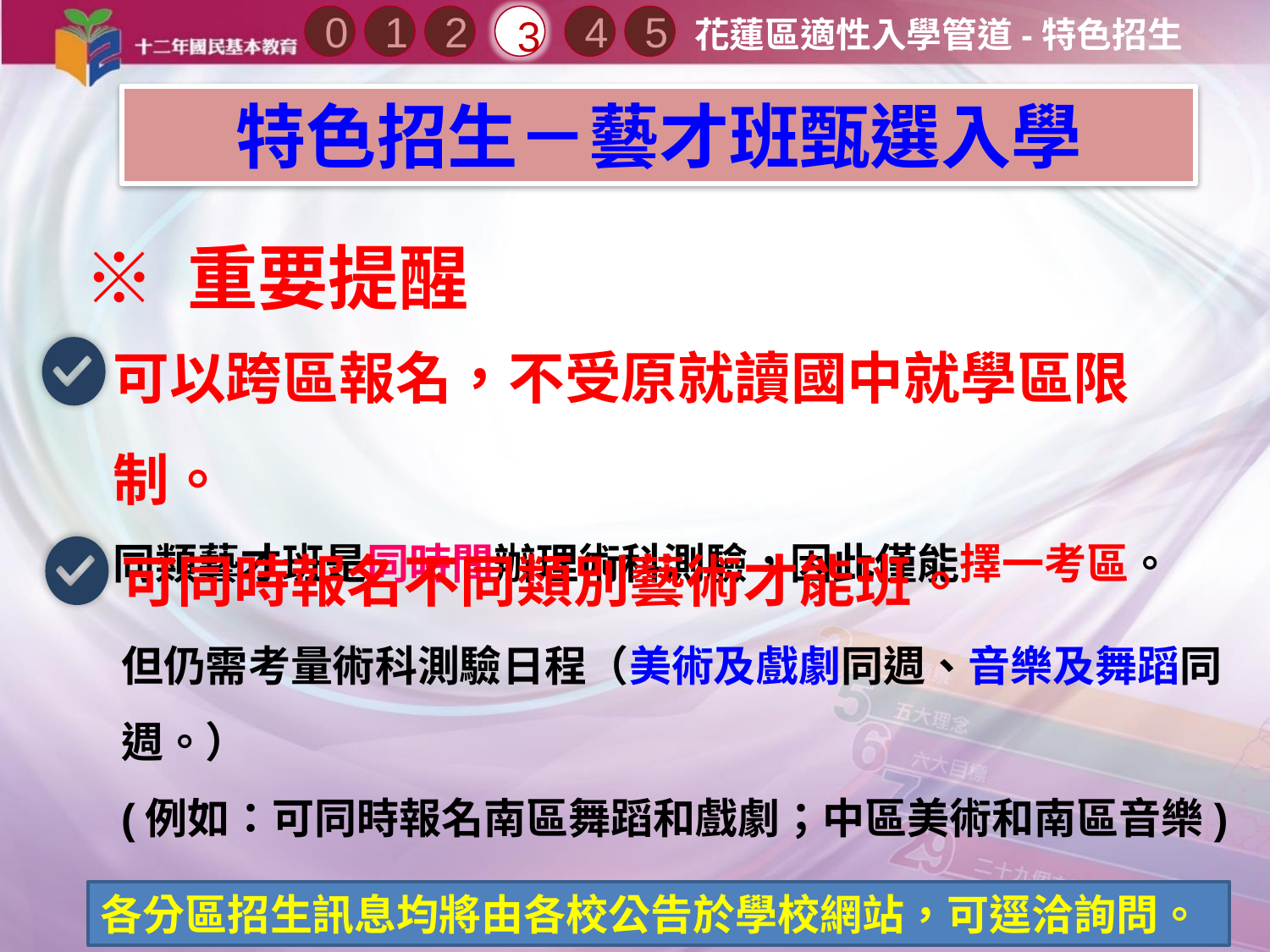

0
2
3
1
4
5
花蓮區適性入學管道-特色招生
特色招生－藝才班甄選入學
※ 重要提醒
可以跨區報名，不受原就讀國中就學區限制。
同類藝才班是同時間辦理術科測驗，因此僅能擇一考區。

可同時報名不同類別藝術才能班。
但仍需考量術科測驗日程（美術及戲劇同週、音樂及舞蹈同週。）
(例如：可同時報名南區舞蹈和戲劇；中區美術和南區音樂)

各分區招生訊息均將由各校公告於學校網站，可逕洽詢問。